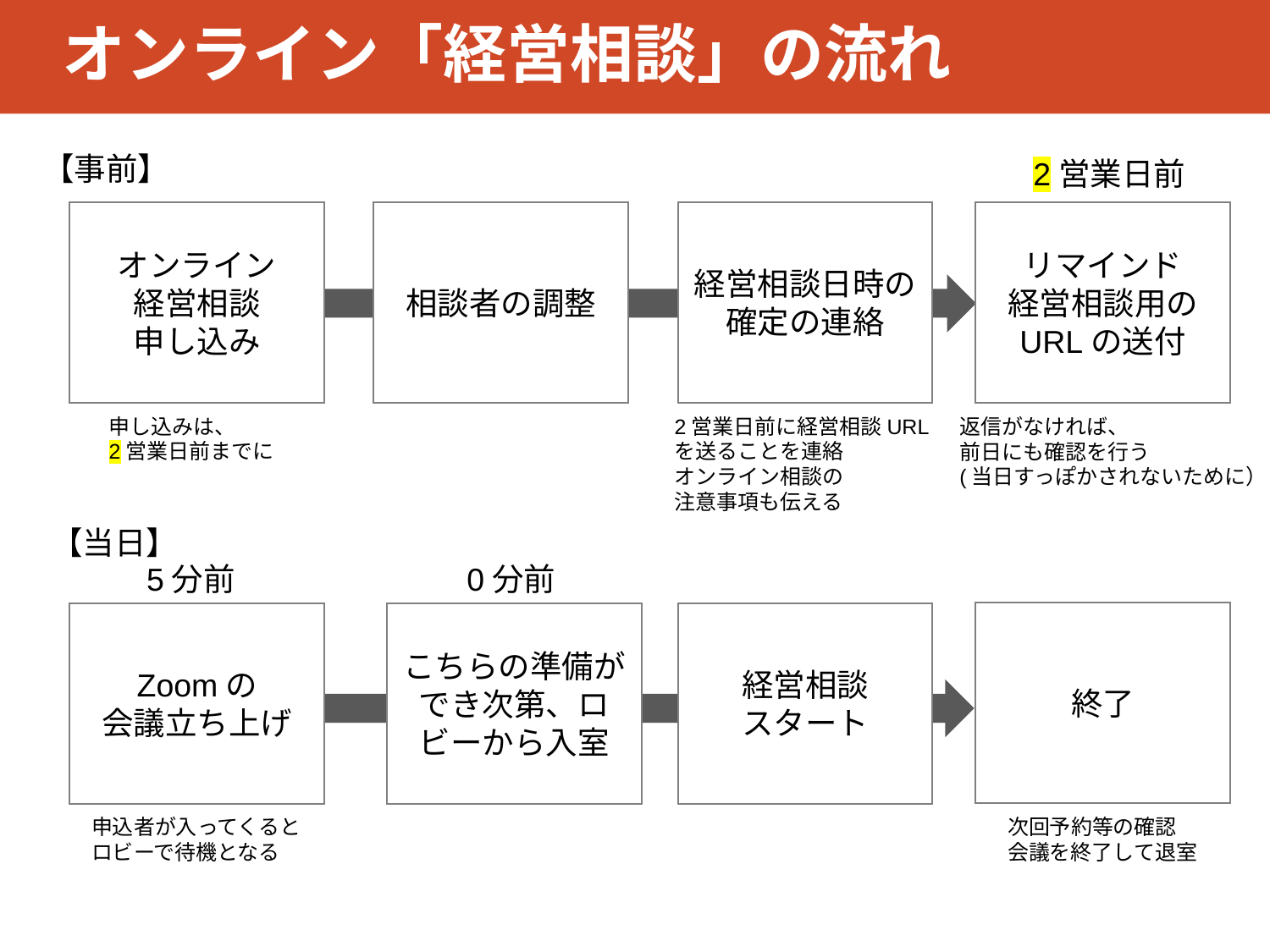

# オンライン「経営相談」の流れ
10
【事前】
2営業日前
オンライン
経営相談
申し込み
相談者の調整
経営相談日時の
確定の連絡
リマインド
経営相談用の
URLの送付

申し込みは、
2営業日前までに
2営業日前に経営相談URL
を送ることを連絡
オンライン相談の
注意事項も伝える
返信がなければ、
前日にも確認を行う
(当日すっぽかされないために）
【当日】
5分前
0分前
終了
Zoomの
会議立ち上げ
こちらの準備ができ次第、ロビーから入室
経営相談
スタート

申込者が入ってくると
ロビーで待機となる
次回予約等の確認
会議を終了して退室